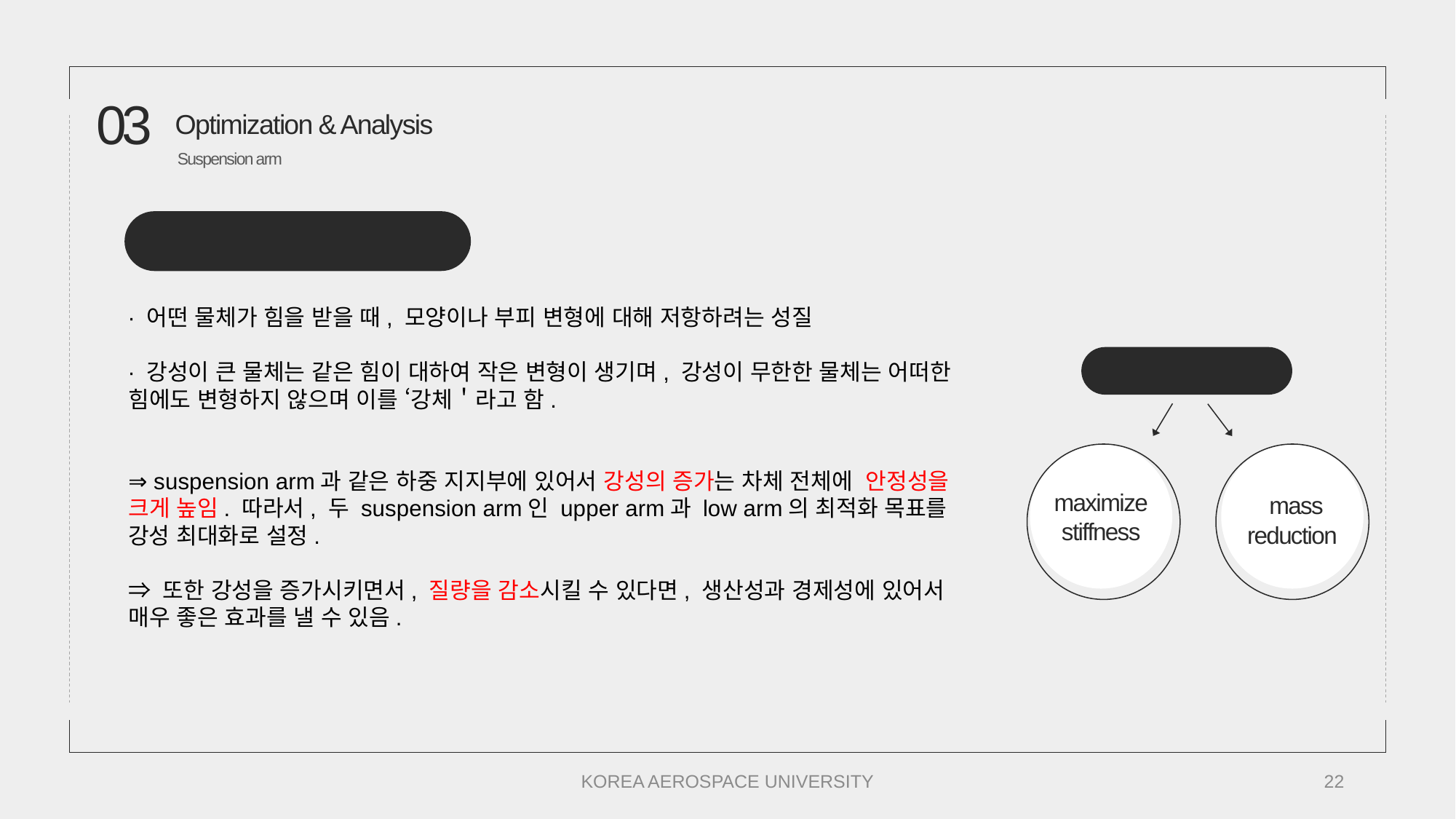

03
Optimization & Analysis
Suspension arm
강성 (stiffness)
∙ 어떤 물체가 힘을 받을 때, 모양이나 부피 변형에 대해 저항하려는 성질

∙ 강성이 큰 물체는 같은 힘이 대하여 작은 변형이 생기며, 강성이 무한한 물체는 어떠한 힘에도 변형하지 않으며 이를 ‘강체＇라고 함.

⇒ suspension arm과 같은 하중 지지부에 있어서 강성의 증가는 차체 전체에  안정성을 크게 높임. 따라서, 두 suspension arm인 upper arm과 low arm의 최적화 목표를 강성 최대화로 설정.

⇒ 또한 강성을 증가시키면서, 질량을 감소시킬 수 있다면, 생산성과 경제성에 있어서 매우 좋은 효과를 낼 수 있음.

Objective

maximize
stiffness

 mass
reduction
KOREA AEROSPACE UNIVERSITY
22